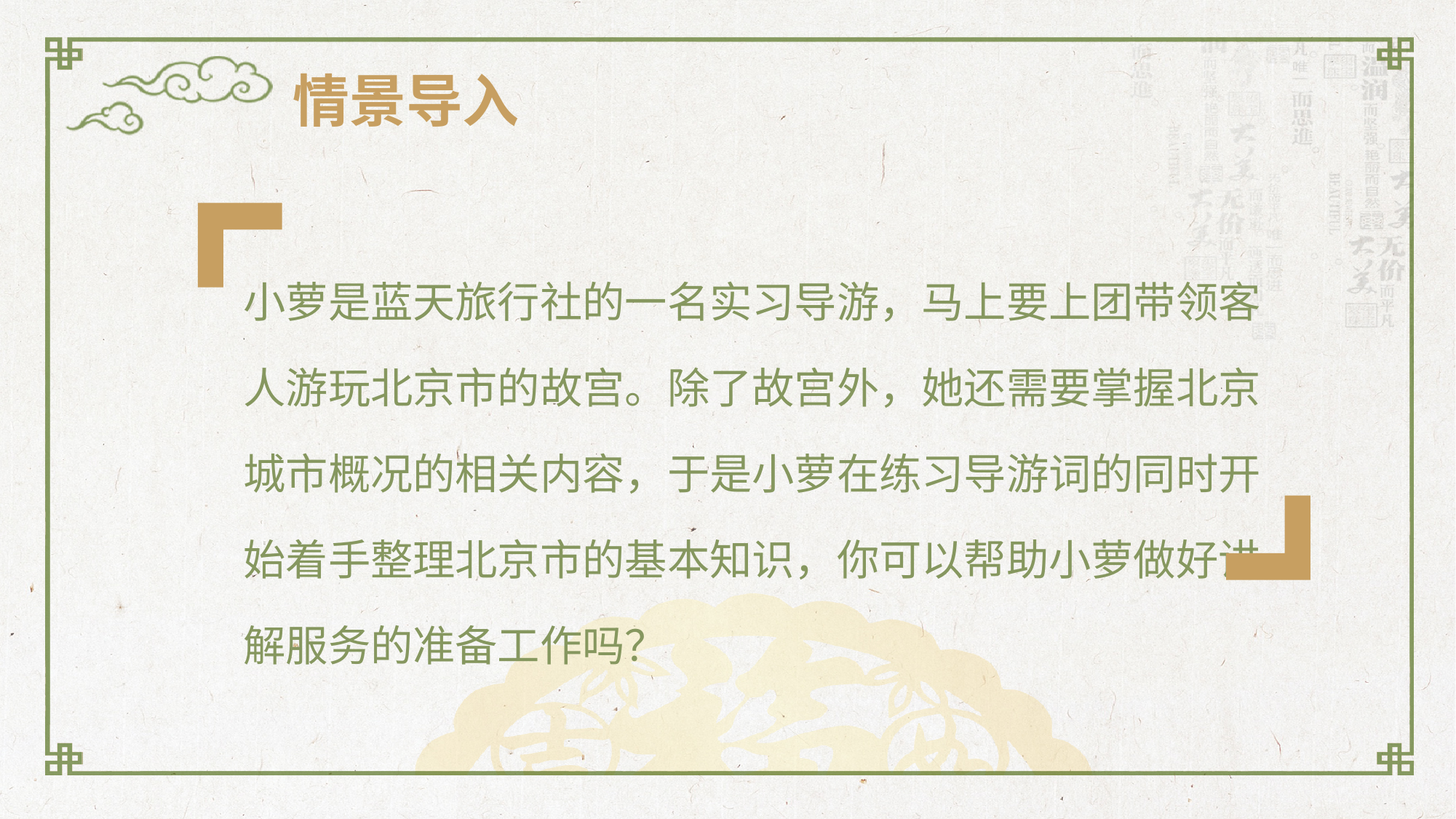

# 情景导入

小萝是蓝天旅行社的一名实习导游，马上要上团带领客人游玩北京市的故宫。除了故宫外，她还需要掌握北京城市概况的相关内容，于是小萝在练习导游词的同时开始着手整理北京市的基本知识，你可以帮助小萝做好讲解服务的准备工作吗？